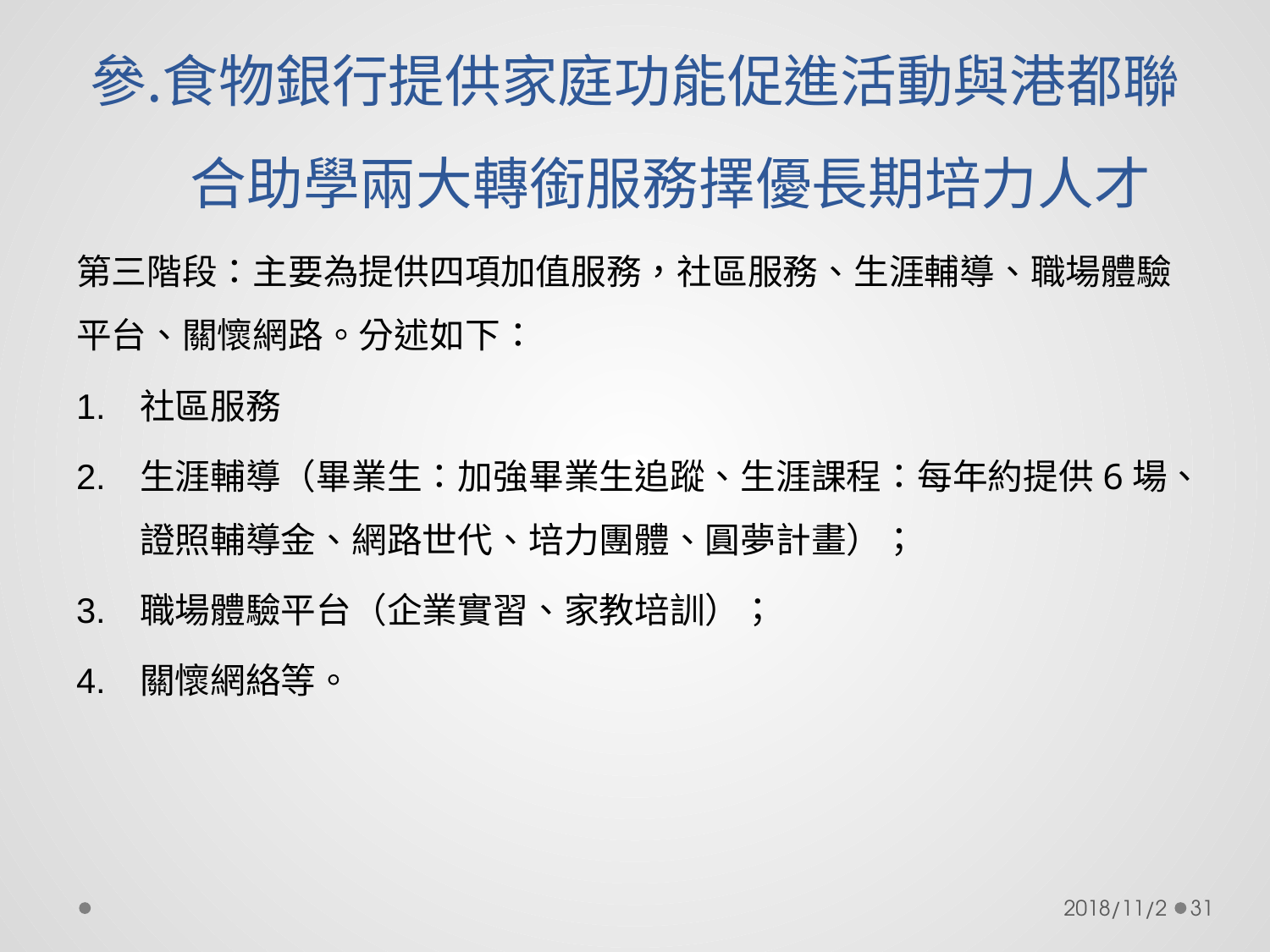

# 食物銀行提供家庭功能促進活動與港都聯合助學兩大轉銜服務擇優長期培力人才
第三階段：主要為提供四項加值服務，社區服務、生涯輔導、職場體驗平台、關懷網路。分述如下：
社區服務
生涯輔導（畢業生：加強畢業生追蹤、生涯課程：每年約提供6場、證照輔導金、網路世代、培力團體、圓夢計畫）；
職場體驗平台（企業實習、家教培訓）；
關懷網絡等。
2018/11/2
31